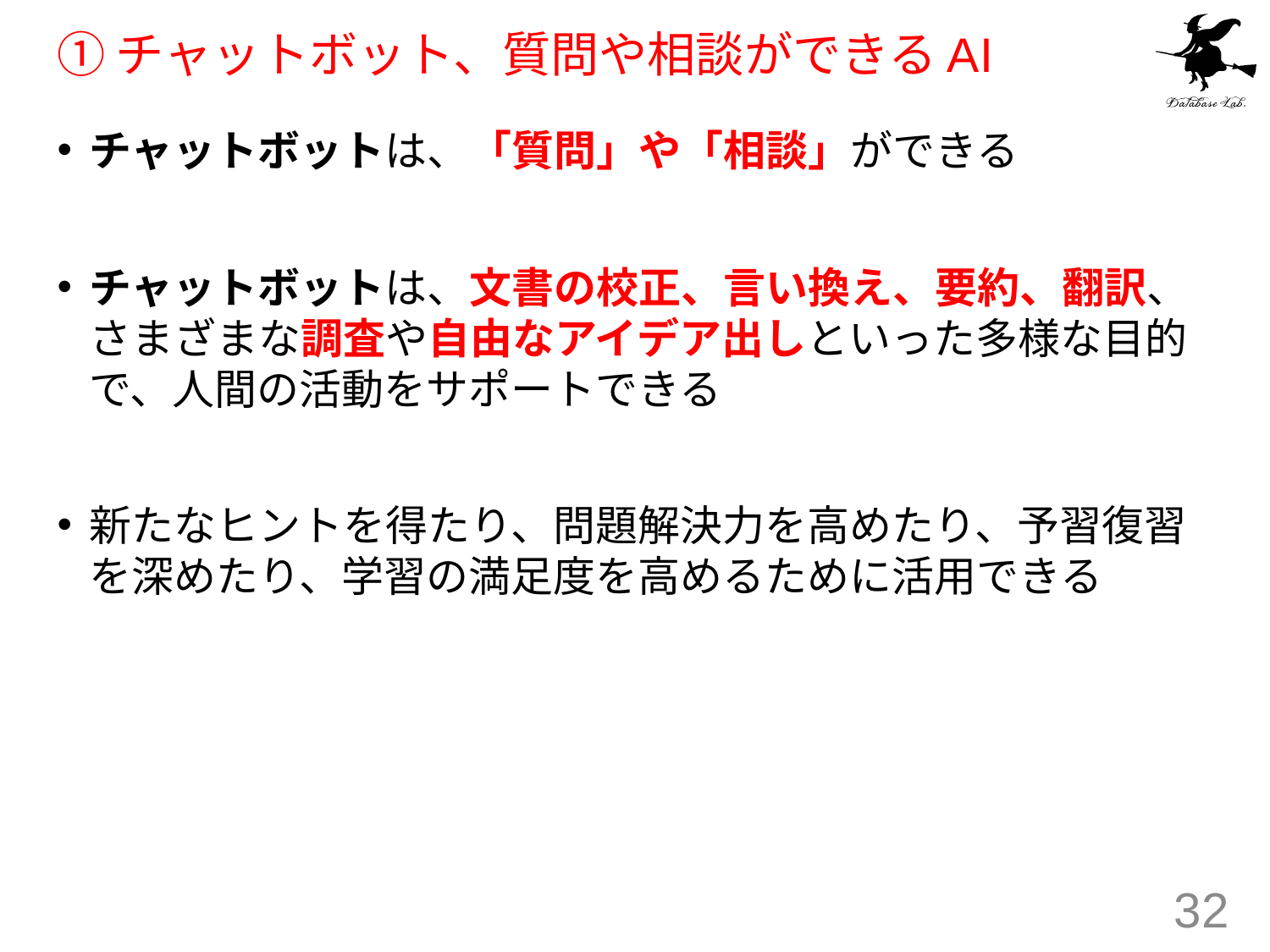

# ①チャットボット、質問や相談ができるAI
チャットボットは、「質問」や「相談」ができる

チャットボットは、文書の校正、言い換え、要約、翻訳、さまざまな調査や自由なアイデア出しといった多様な目的で、人間の活動をサポートできる

新たなヒントを得たり、問題解決力を高めたり、予習復習を深めたり、学習の満足度を高めるために活用できる
32